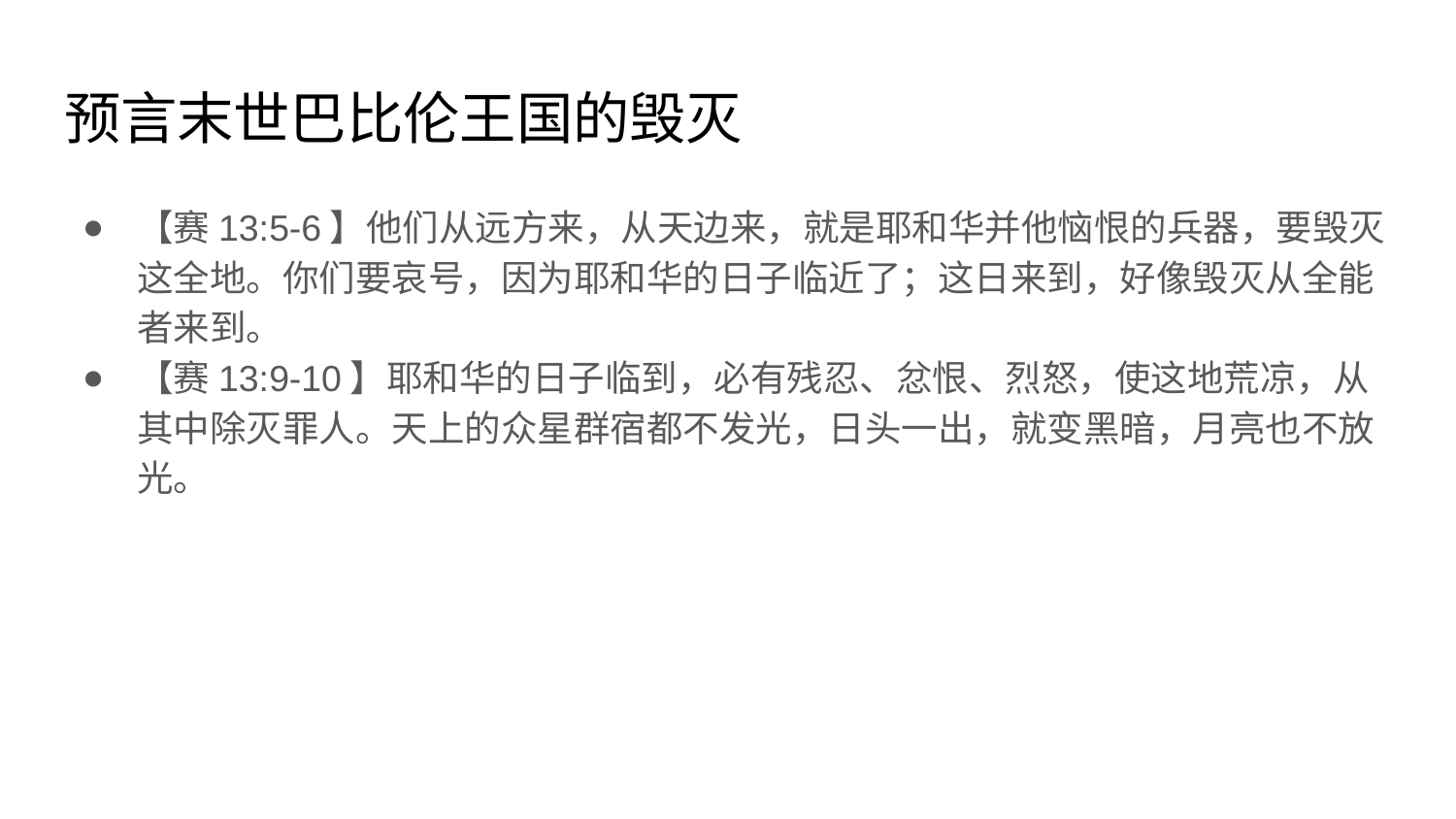

# 预言末世巴比伦王国的毁灭
【赛13:5-6】他们从远方来，从天边来，就是耶和华并他恼恨的兵器，要毁灭这全地。你们要哀号，因为耶和华的日子临近了；这日来到，好像毁灭从全能者来到。
【赛13:9-10】耶和华的日子临到，必有残忍、忿恨、烈怒，使这地荒凉，从其中除灭罪人。天上的众星群宿都不发光，日头一出，就变黑暗，月亮也不放光。